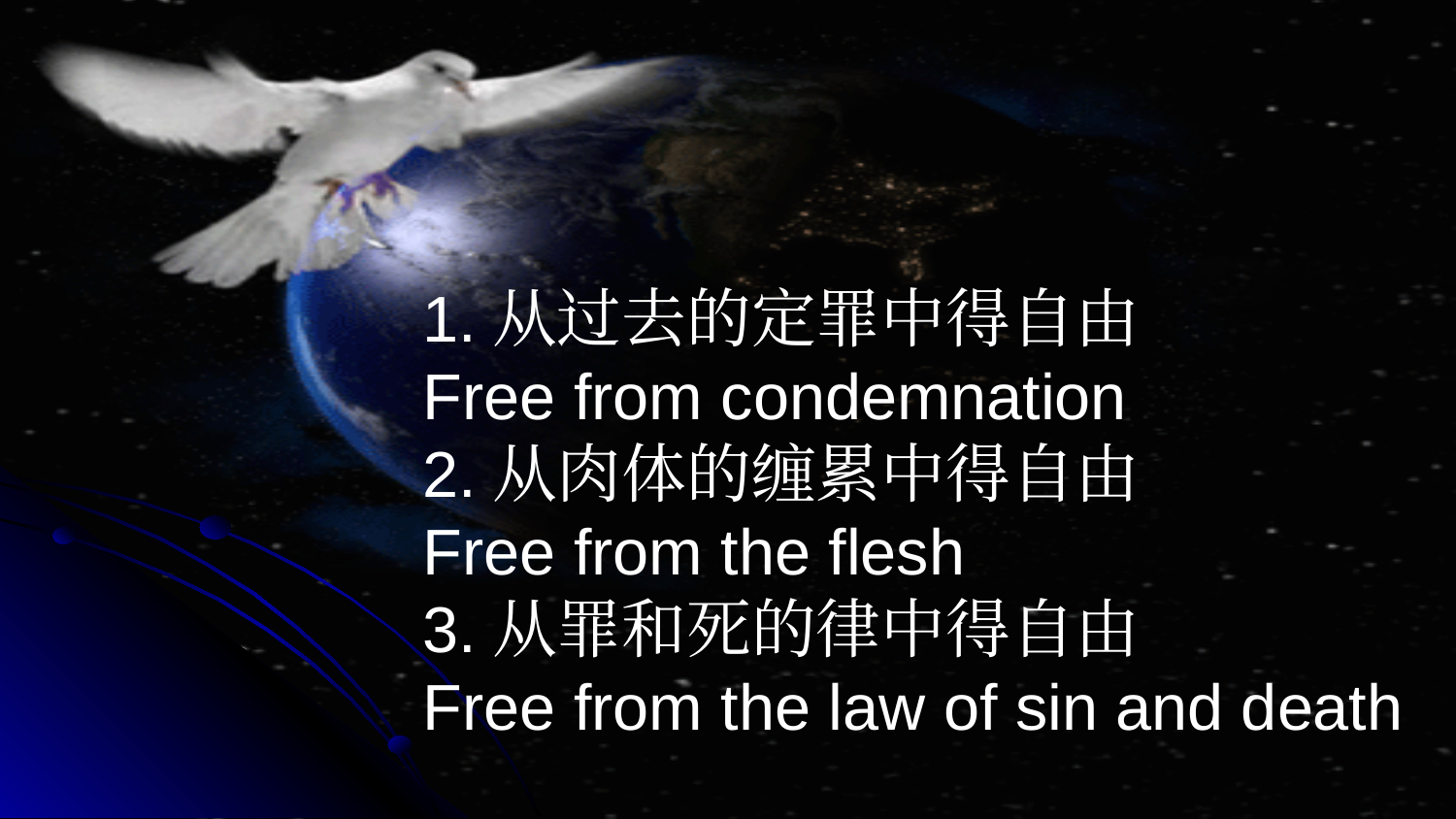

1.从过去的定罪中得自由
Free from condemnation
2.从肉体的缠累中得自由
Free from the flesh
3.从罪和死的律中得自由
Free from the law of sin and death